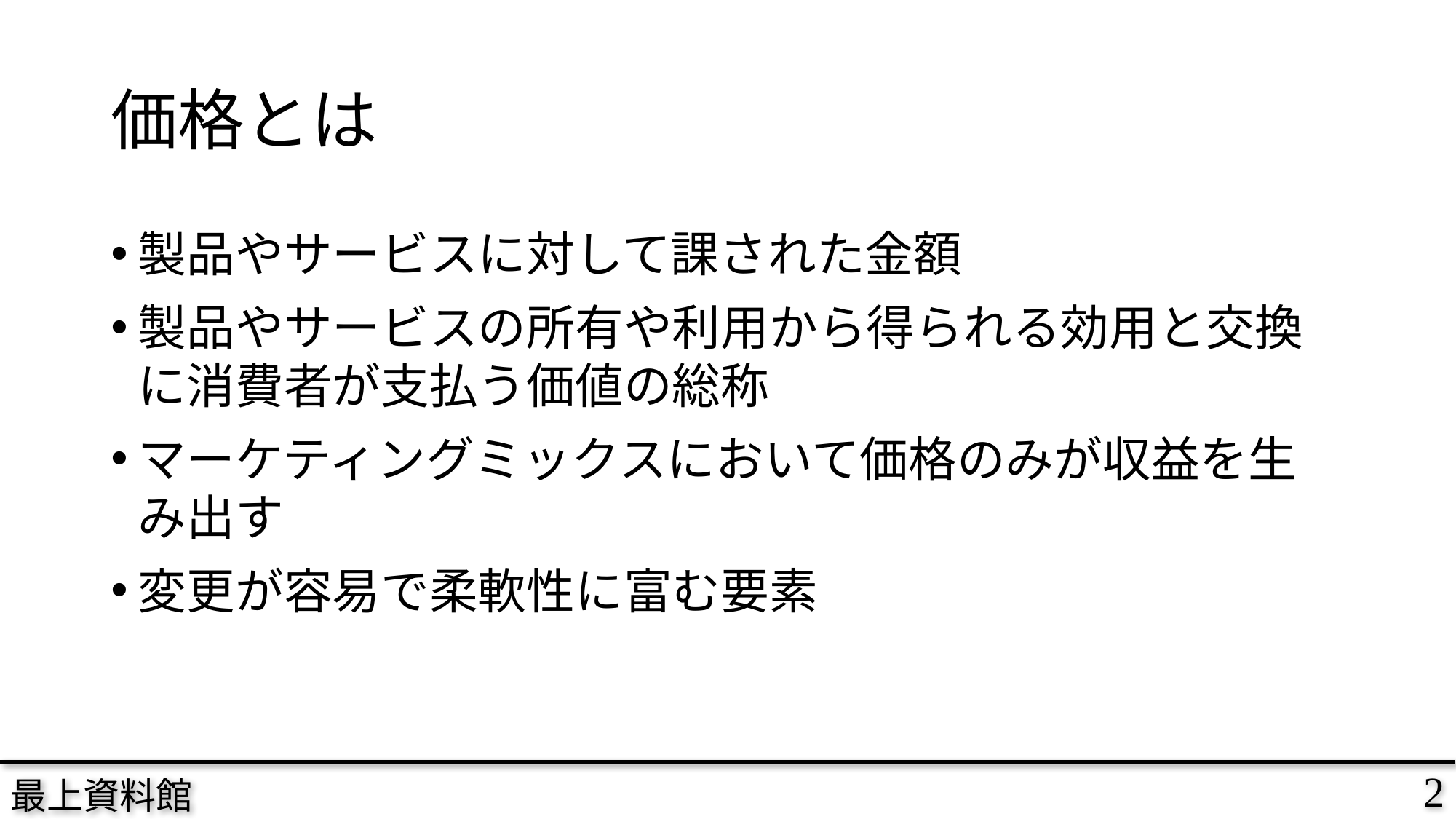

# 価格とは
製品やサービスに対して課された金額
製品やサービスの所有や利用から得られる効用と交換に消費者が支払う価値の総称
マーケティングミックスにおいて価格のみが収益を生み出す
変更が容易で柔軟性に富む要素